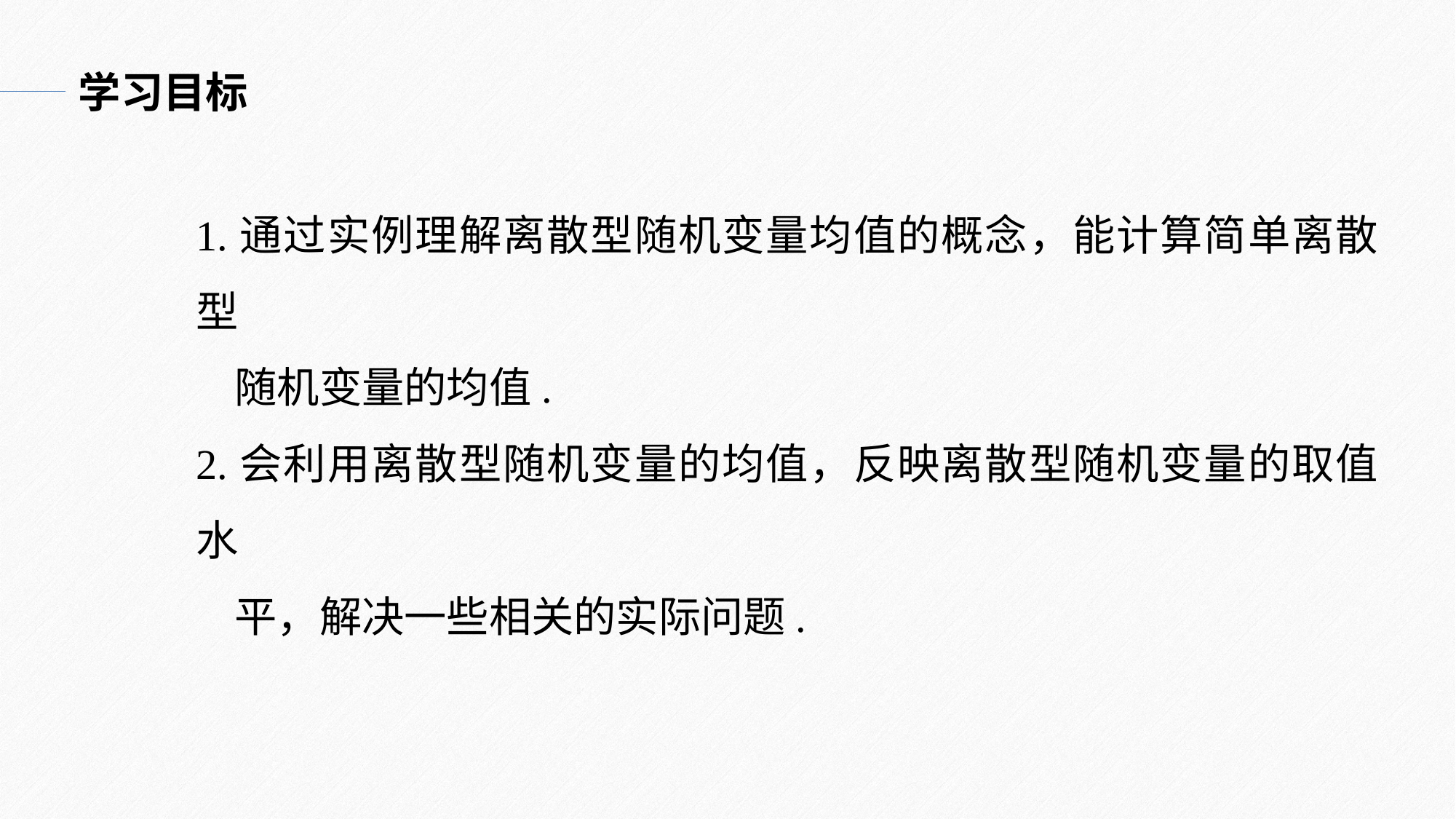

学习目标
1.通过实例理解离散型随机变量均值的概念，能计算简单离散型
   随机变量的均值.
2.会利用离散型随机变量的均值，反映离散型随机变量的取值水
   平，解决一些相关的实际问题.